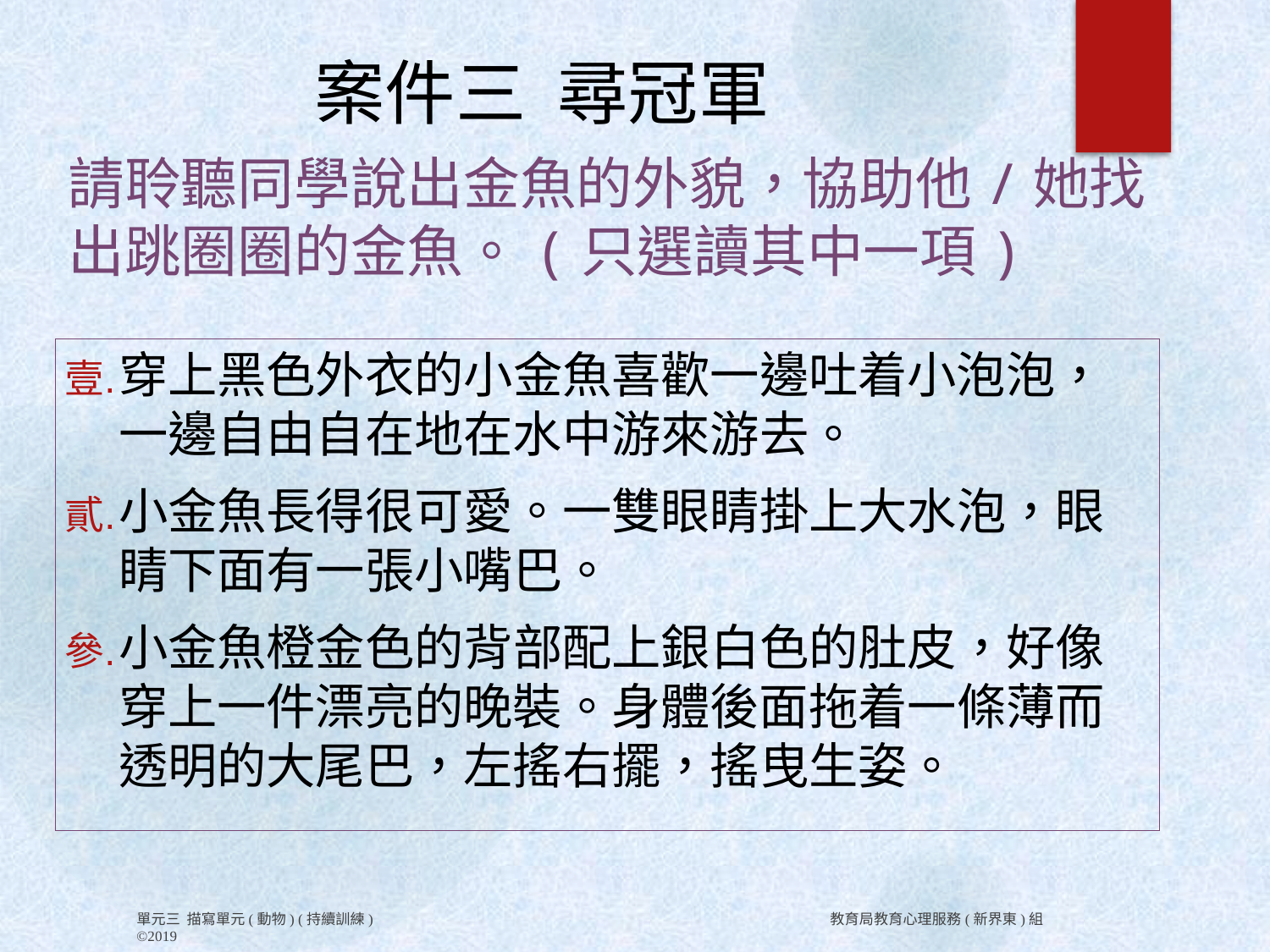

案件三  尋冠軍

# 請聆聽同學說出金魚的外貌，協助他/她找出跳圈圈的金魚。(只選讀其中一項)
穿上黑色外衣的小金魚喜歡一邊吐着小泡泡，一邊自由自在地在水中游來游去。
小金魚長得很可愛。一雙眼睛掛上大水泡，眼睛下面有一張小嘴巴。
小金魚橙金色的背部配上銀白色的肚皮，好像穿上一件漂亮的晚裝。身體後面拖着一條薄而透明的大尾巴，左搖右擺，搖曳生姿。

單元三  描寫單元(動物) (持續訓練)                                                                                                                              教育局教育心理服務(新界東)組 ©2019